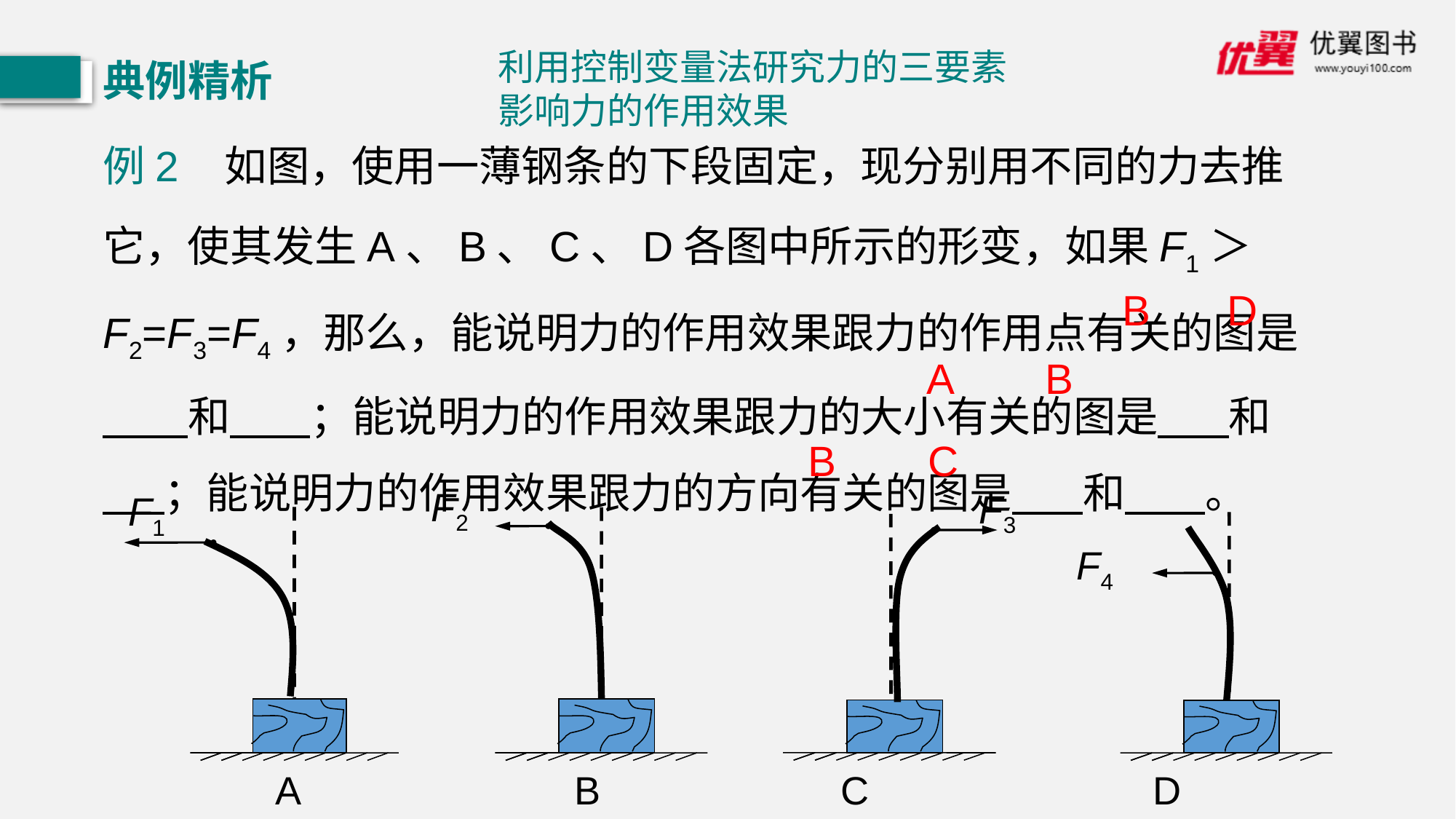

利用控制变量法研究力的三要素影响力的作用效果
典例精析

例2   如图，使用一薄钢条的下段固定，现分别用不同的力去推它，使其发生A、B、C、D各图中所示的形变，如果F1＞F2=F3=F4，那么，能说明力的作用效果跟力的作用点有关的图是　　和 　   ；能说明力的作用效果跟力的大小有关的图是  　 和 　  ；能说明力的作用效果跟力的方向有关的图是  　 和 　   。
B
D
A
B
B
C
F2

F3
F1

F4

           A                         B                      C                          D